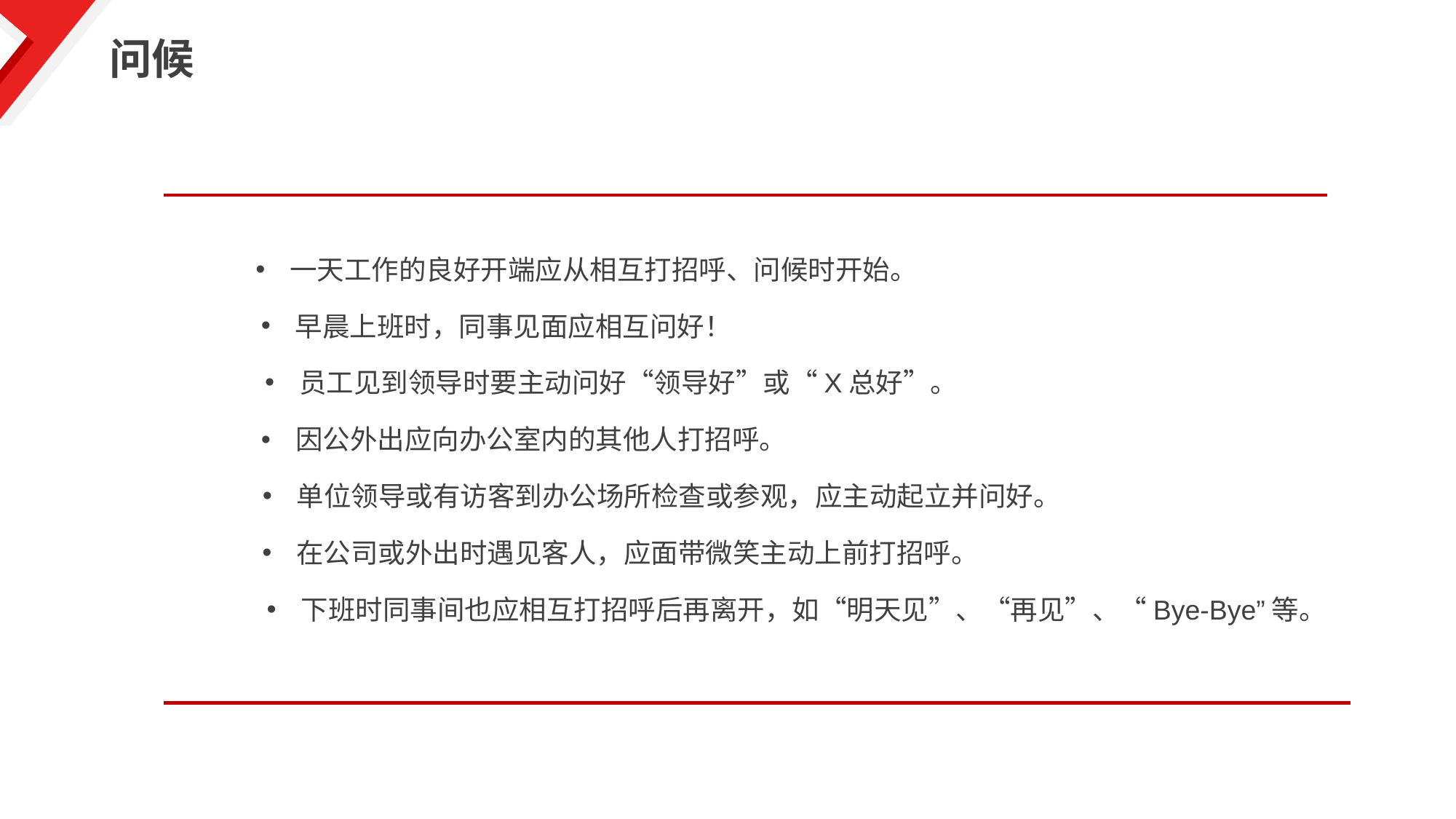

问候
一天工作的良好开端应从相互打招呼、问候时开始。
早晨上班时，同事见面应相互问好！
员工见到领导时要主动问好“领导好”或“X总好”。
因公外出应向办公室内的其他人打招呼。
单位领导或有访客到办公场所检查或参观，应主动起立并问好。
在公司或外出时遇见客人，应面带微笑主动上前打招呼。
下班时同事间也应相互打招呼后再离开，如“明天见”、“再见”、“Bye-Bye”等。